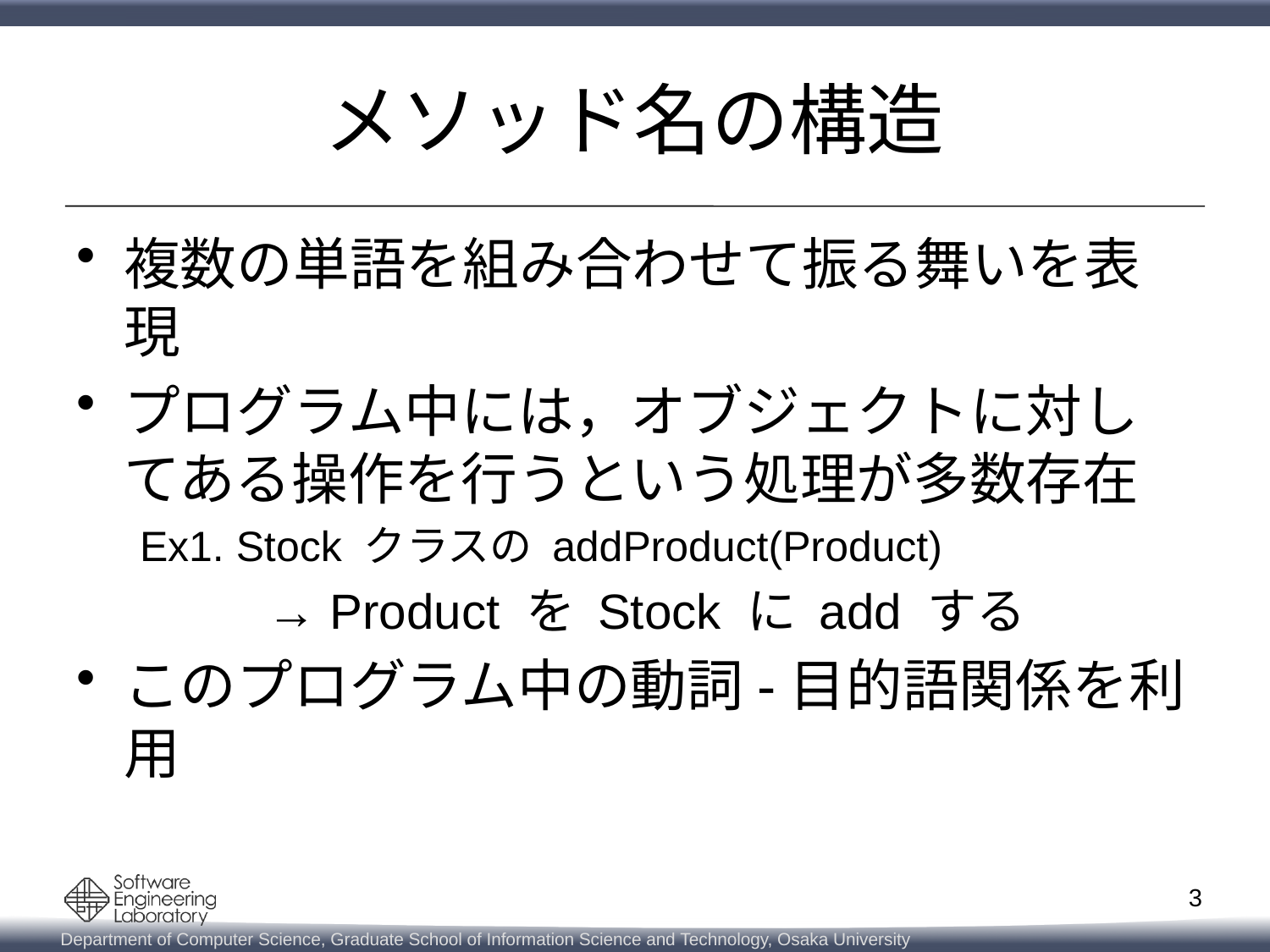

# メソッド名の構造
複数の単語を組み合わせて振る舞いを表現
プログラム中には，オブジェクトに対してある操作を行うという処理が多数存在
Ex1. Stock クラスの addProduct(Product)
	→ Product を Stock に add する
このプログラム中の動詞-目的語関係を利用

3